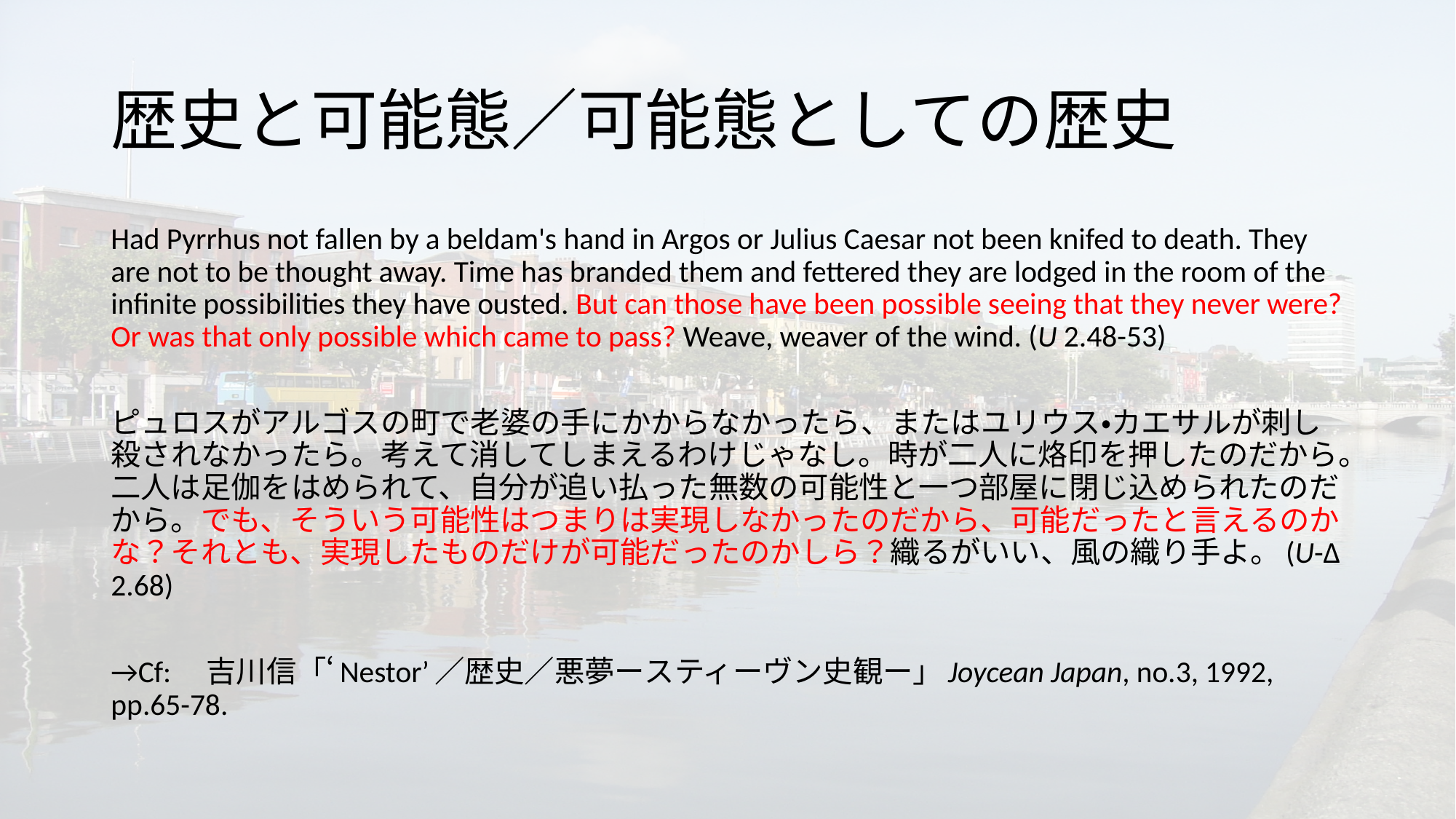

# 歴史と可能態／可能態としての歴史
Had Pyrrhus not fallen by a beldam's hand in Argos or Julius Caesar not been knifed to death. They are not to be thought away. Time has branded them and fettered they are lodged in the room of the infinite possibilities they have ousted. But can those have been possible seeing that they never were? Or was that only possible which came to pass? Weave, weaver of the wind. (U 2.48-53)

ピュロスがアルゴスの町で老婆の手にかからなかったら、またはユリウス・カエサルが刺し殺されなかったら。考えて消してしまえるわけじゃなし。時が二人に烙印を押したのだから。二人は足伽をはめられて、自分が追い払った無数の可能性と一つ部屋に閉じ込められたのだから。でも、そういう可能性はつまりは実現しなかったのだから、可能だったと言えるのかな？それとも、実現したものだけが可能だったのかしら？織るがいい、風の織り手よ。(U-Δ 2.68)

→Cf:　吉川信「‘Nestor’／歴史／悪夢ースティーヴン史観ー」Joycean Japan, no.3, 1992, pp.65-78.